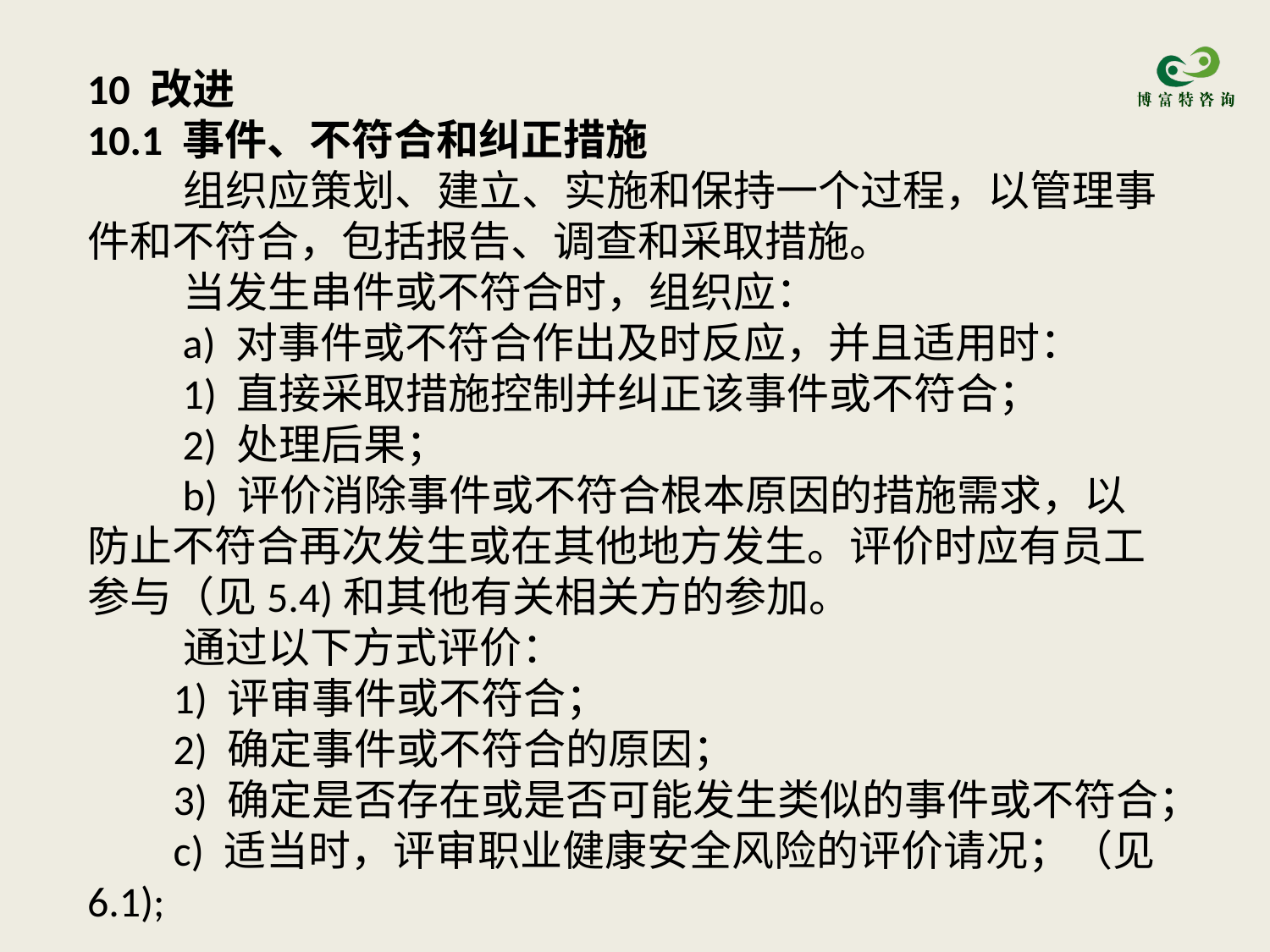

10 改进
10.1 事件、不符合和纠正措施
         组织应策划、建立、实施和保持一个过程，以管理事件和不符合，包括报告、调查和采取措施。
         当发生串件或不符合时，组织应：
          a) 对事件或不符合作出及时反应，并且适用时：
          1) 直接采取措施控制并纠正该事件或不符合；
          2) 处理后果；
          b) 评价消除事件或不符合根本原因的措施需求，以防止不符合再次发生或在其他地方发生。评价时应有员工参与（见5.4)和其他有关相关方的参加。
         通过以下方式评价：
         1) 评审事件或不符合；
         2) 确定事件或不符合的原因；
         3) 确定是否存在或是否可能发生类似的事件或不符合；
         c) 适当时，评审职业健康安全风险的评价请况；（见6.1);